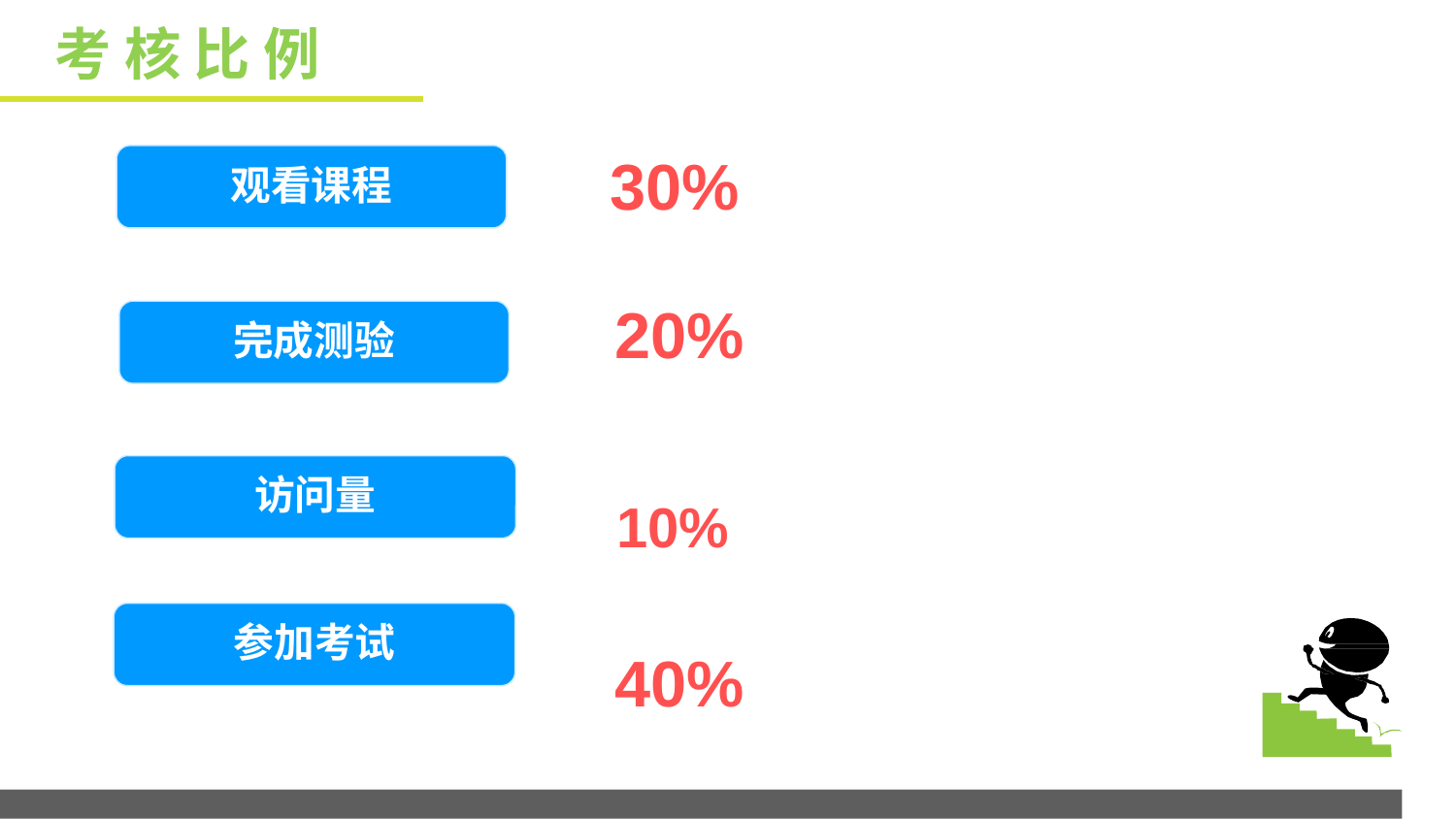

# 考 核 比 例

30%
20%

观看课程

完成测验
10%

40%

访问量

参加考试